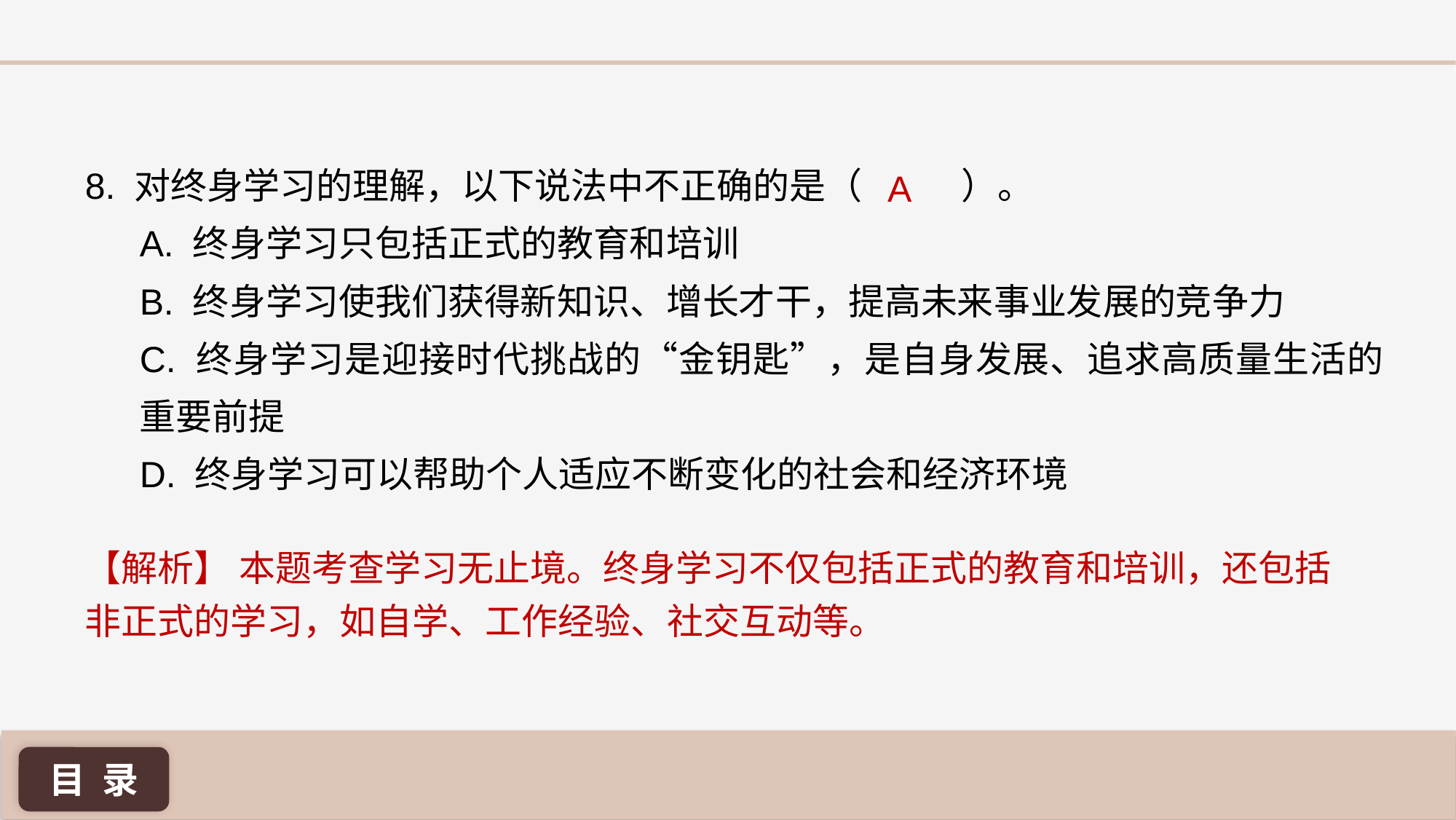

8. 对终身学习的理解，以下说法中不正确的是（ 	       ）。
A. 终身学习只包括正式的教育和培训
B. 终身学习使我们获得新知识、增长才干，提高未来事业发展的竞争力
C. 终身学习是迎接时代挑战的“金钥匙”，是自身发展、追求高质量生活的重要前提
D. 终身学习可以帮助个人适应不断变化的社会和经济环境
 A
【解析】 本题考查学习无止境。终身学习不仅包括正式的教育和培训，还包括非正式的学习，如自学、工作经验、社交互动等。